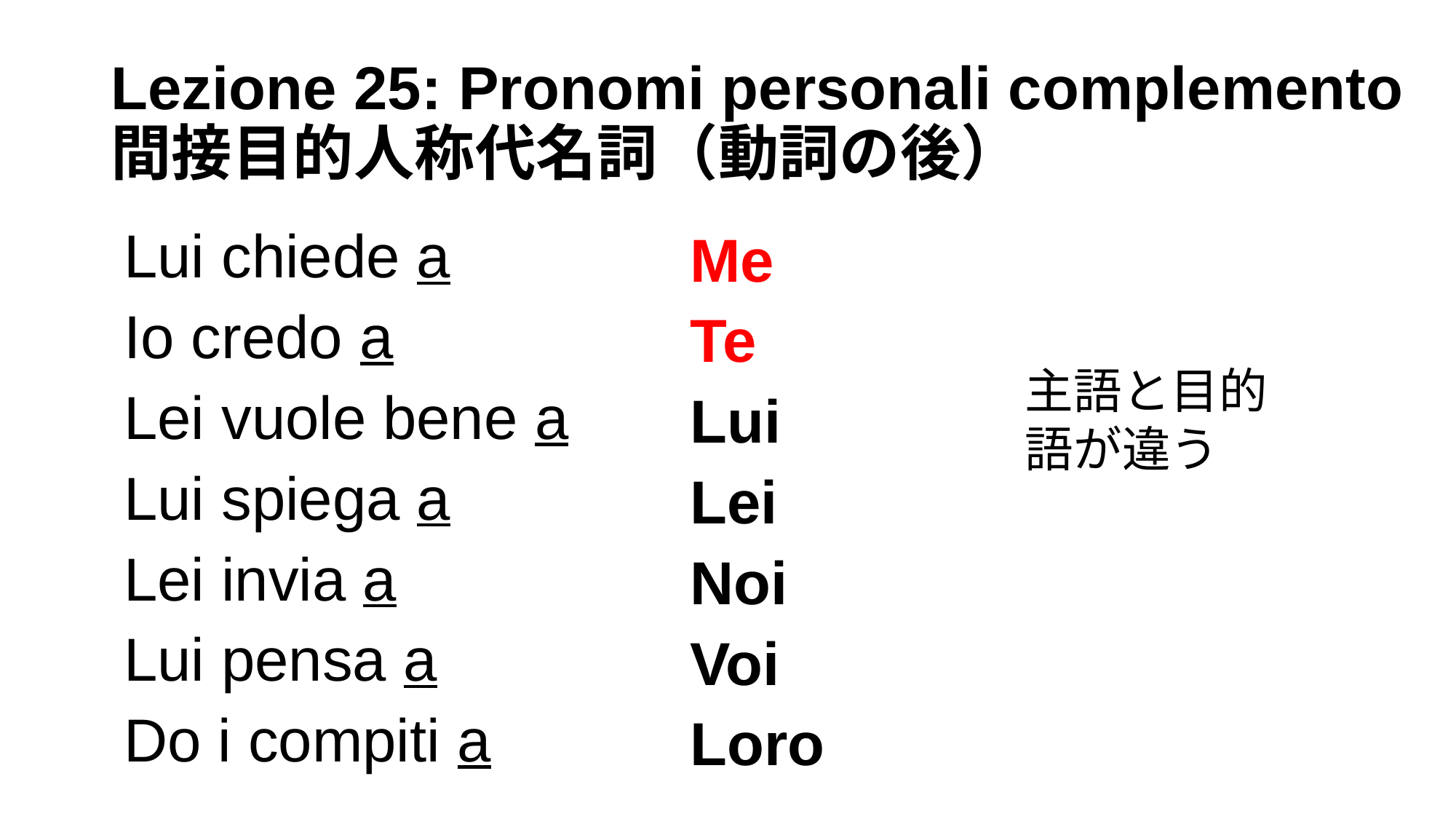

# Lezione 25: Pronomi personali complemento 間接目的人称代名詞（動詞の後）
Lui chiede a
Io credo a
Lei vuole bene a
Lui spiega a
Lei invia a
Lui pensa a
Do i compiti a

Me
Te
Lui
Lei
Noi
Voi
Loro

主語と目的語が違う